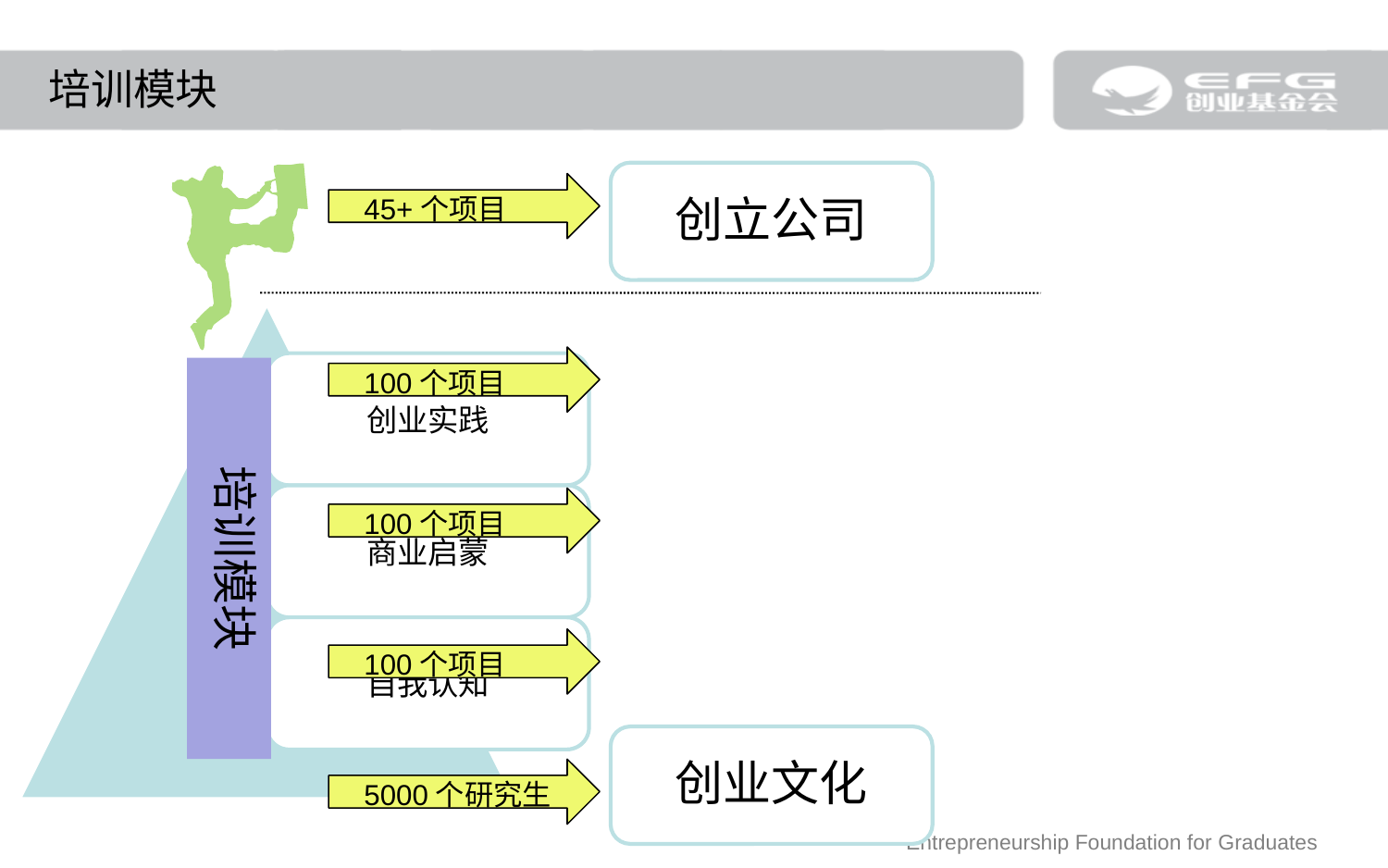

# 培训模块

创立公司

45+个项目
创业实践
商业启蒙
自我认知

100个项目
培训模块

100个项目

100个项目

创业文化

5000个研究生